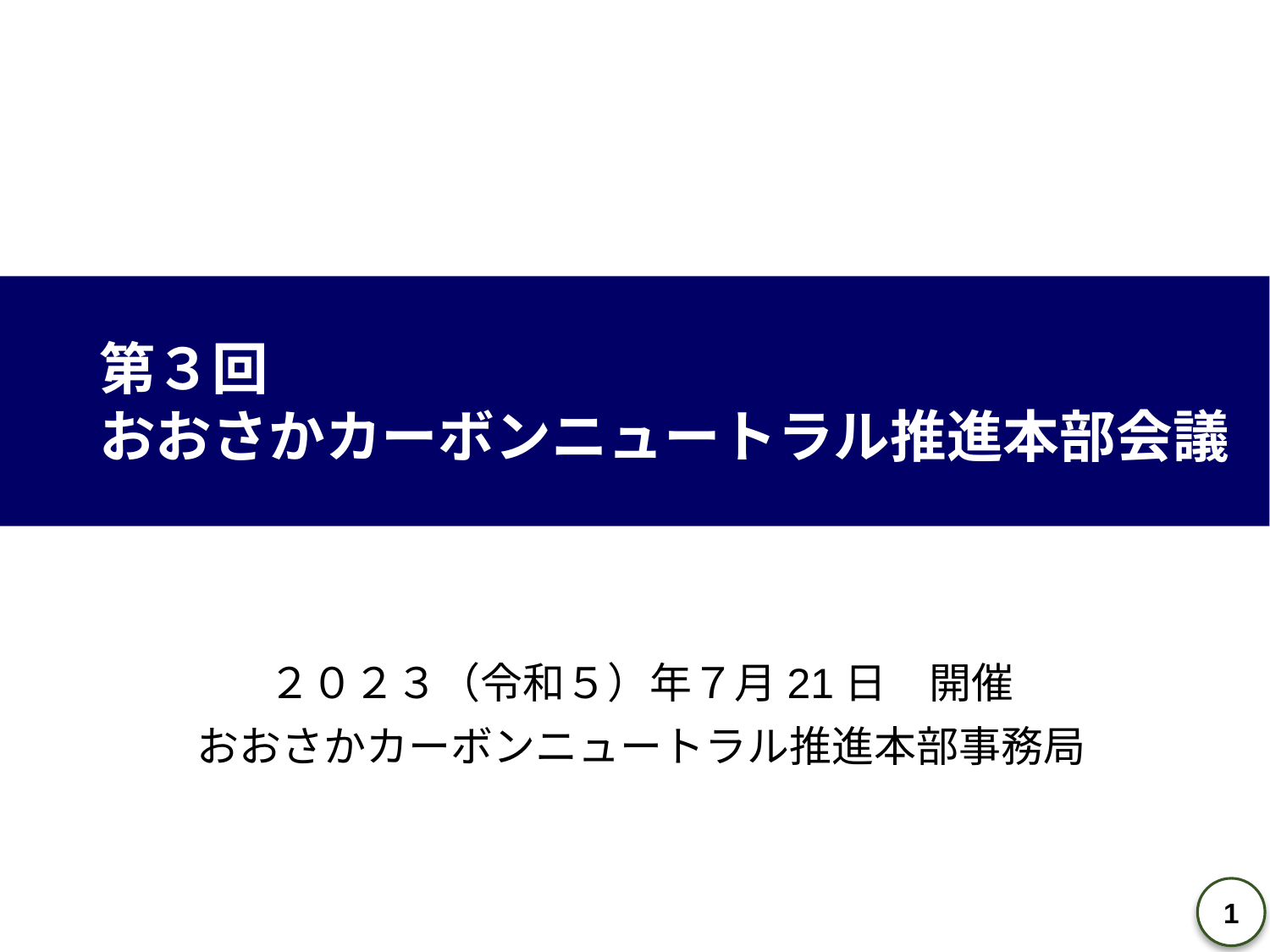

第３回
おおさかカーボンニュートラル推進本部会議
２０２３（令和５）年７月21日　開催
おおさかカーボンニュートラル推進本部事務局
1